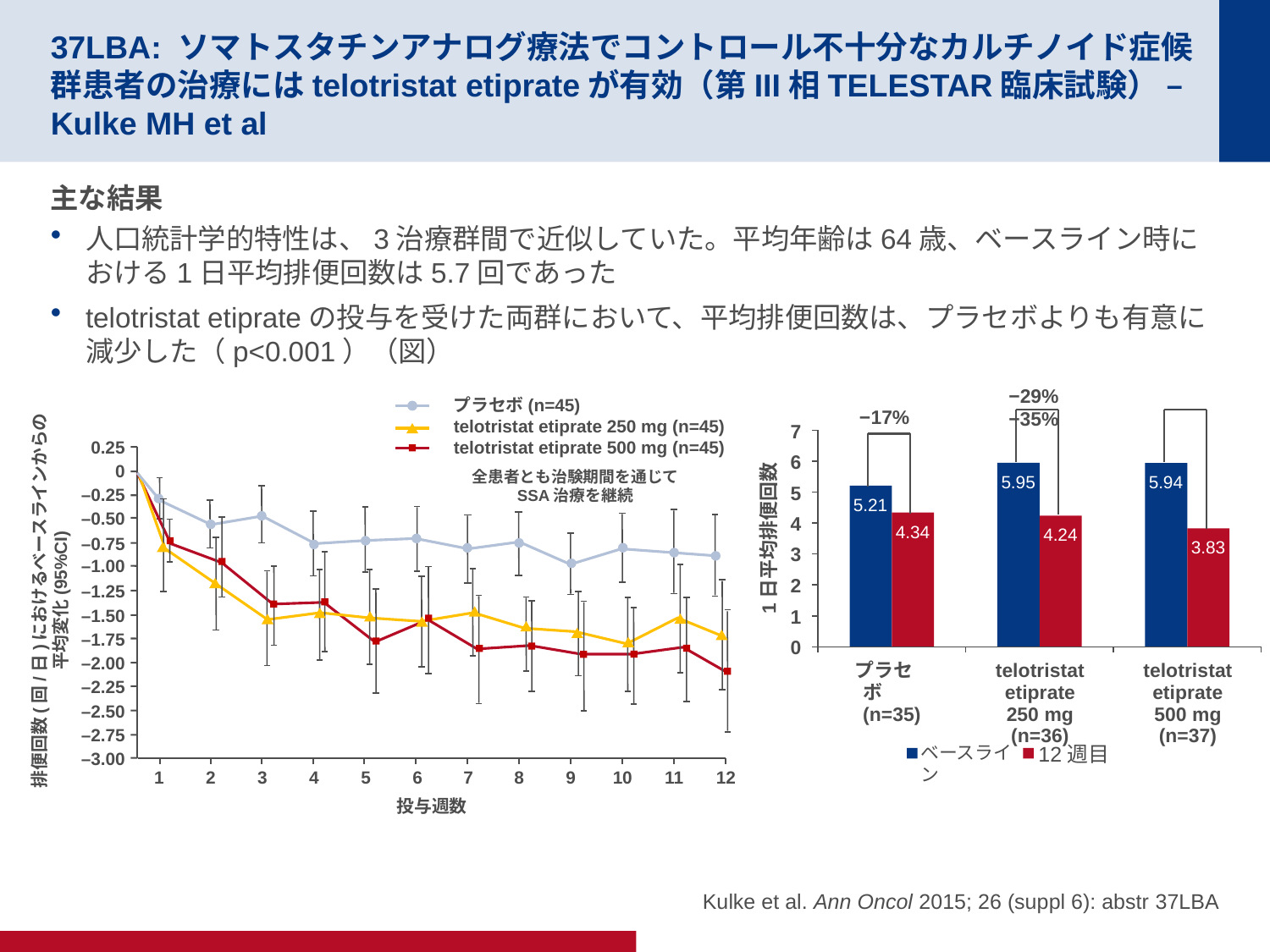

# 37LBA: ソマトスタチンアナログ療法でコントロール不十分なカルチノイド症候群患者の治療にはtelotristat etiprateが有効（第III相TELESTAR臨床試験） – Kulke MH et al
主な結果
人口統計学的特性は、3治療群間で近似していた。平均年齢は64歳、ベースライン時における1日平均排便回数は5.7回であった
telotristat etiprateの投与を受けた両群において、平均排便回数は、プラセボよりも有意に減少した（p<0.001）（図）
−29%	−35%
プラセボ(n=45)
telotristat etiprate 250 mg (n=45)
telotristat etiprate 500 mg (n=45)

0.25

0

–0.25

–0.50

–0.75

–1.00

排便回数(回/日)におけるベースラインからの
平均変化(95%CI)
–1.25

–1.50

–1.75

–2.00

–2.25

–2.50

–2.75

–3.00

全患者とも治験期間を通じて
SSA治療を継続

1
2
3
4
5
6
7
8
9
10
11
12
投与週数
−17%

1日平均排便回数
7
6
5
4
3
2
1
0

5.95
5.94

5.21

4.34

4.24

3.83

プラセボ(n=35)
telotristat etiprate
250 mg (n=36)
telotristat etiprate
500 mg (n=37)
ベースライン
12週目

Kulke et al. Ann Oncol 2015; 26 (suppl 6): abstr 37LBA